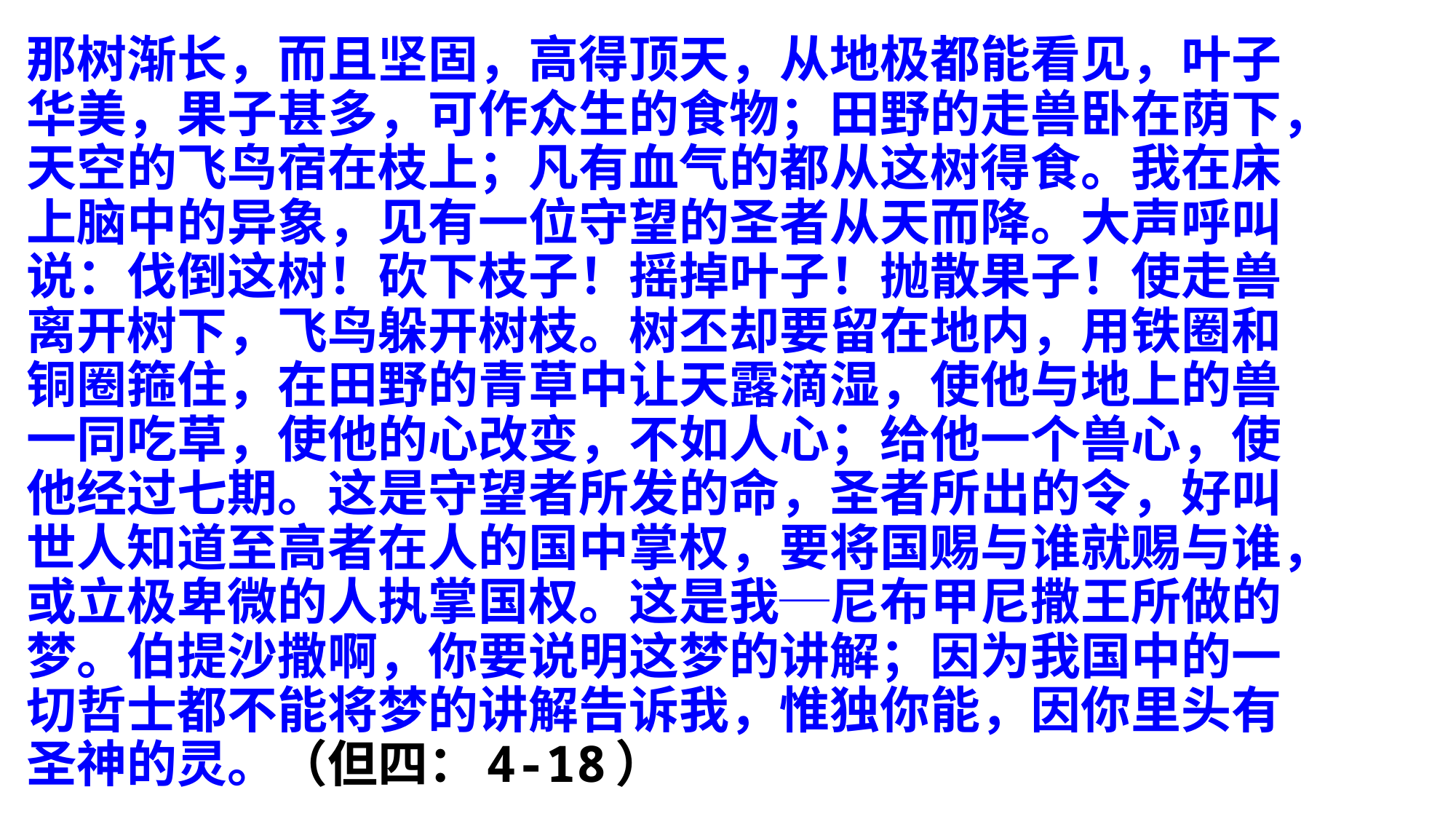

那树渐长，而且坚固，高得顶天，从地极都能看见，叶子华美，果子甚多，可作众生的食物；田野的走兽卧在荫下，天空的飞鸟宿在枝上；凡有血气的都从这树得食。我在床上脑中的异象，见有一位守望的圣者从天而降。大声呼叫说：伐倒这树！砍下枝子！摇掉叶子！抛散果子！使走兽离开树下，飞鸟躲开树枝。树丕却要留在地内，用铁圈和铜圈箍住，在田野的青草中让天露滴湿，使他与地上的兽一同吃草，使他的心改变，不如人心；给他一个兽心，使他经过七期。这是守望者所发的命，圣者所出的令，好叫世人知道至高者在人的国中掌权，要将国赐与谁就赐与谁，或立极卑微的人执掌国权。这是我─尼布甲尼撒王所做的梦。伯提沙撒啊，你要说明这梦的讲解；因为我国中的一切哲士都不能将梦的讲解告诉我，惟独你能，因你里头有圣神的灵。（但四：4-18）